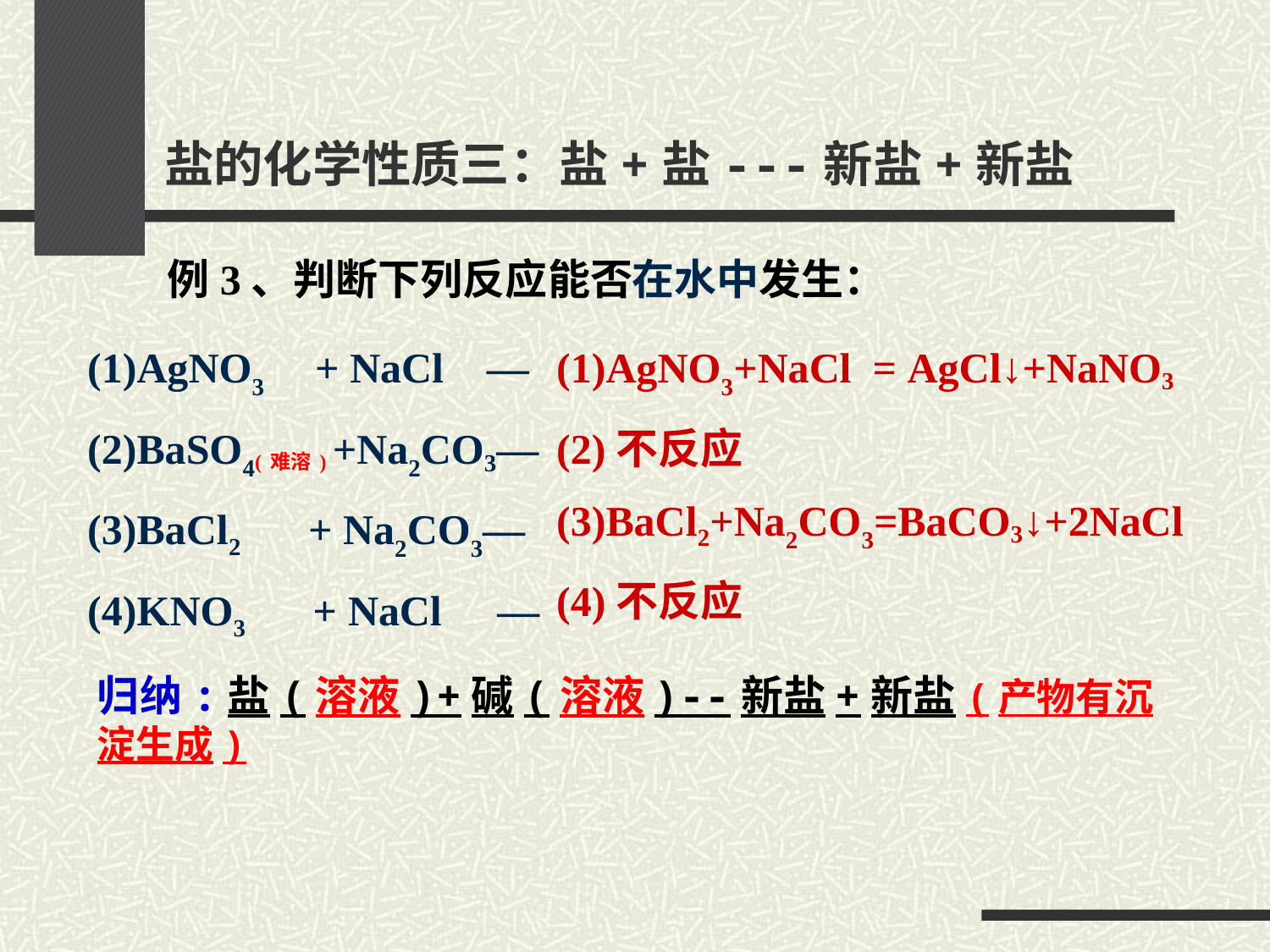

# 盐的化学性质三：盐+盐---新盐+新盐
例3、判断下列反应能否在水中发生：
(1)AgNO3        + NaCl    —
(2)BaSO4(难溶) +Na2CO3—
(3)BaCl2           + Na2CO3—
(4)KNO3          + NaCl     —
(1)AgNO3+NaCl  = AgCl↓+NaNO3
(2)不反应
(3)BaCl2+Na2CO3=BaCO3↓+2NaCl
(4)不反应
归纳:盐(溶液)+碱(溶液)--新盐+新盐(产物有沉淀生成)